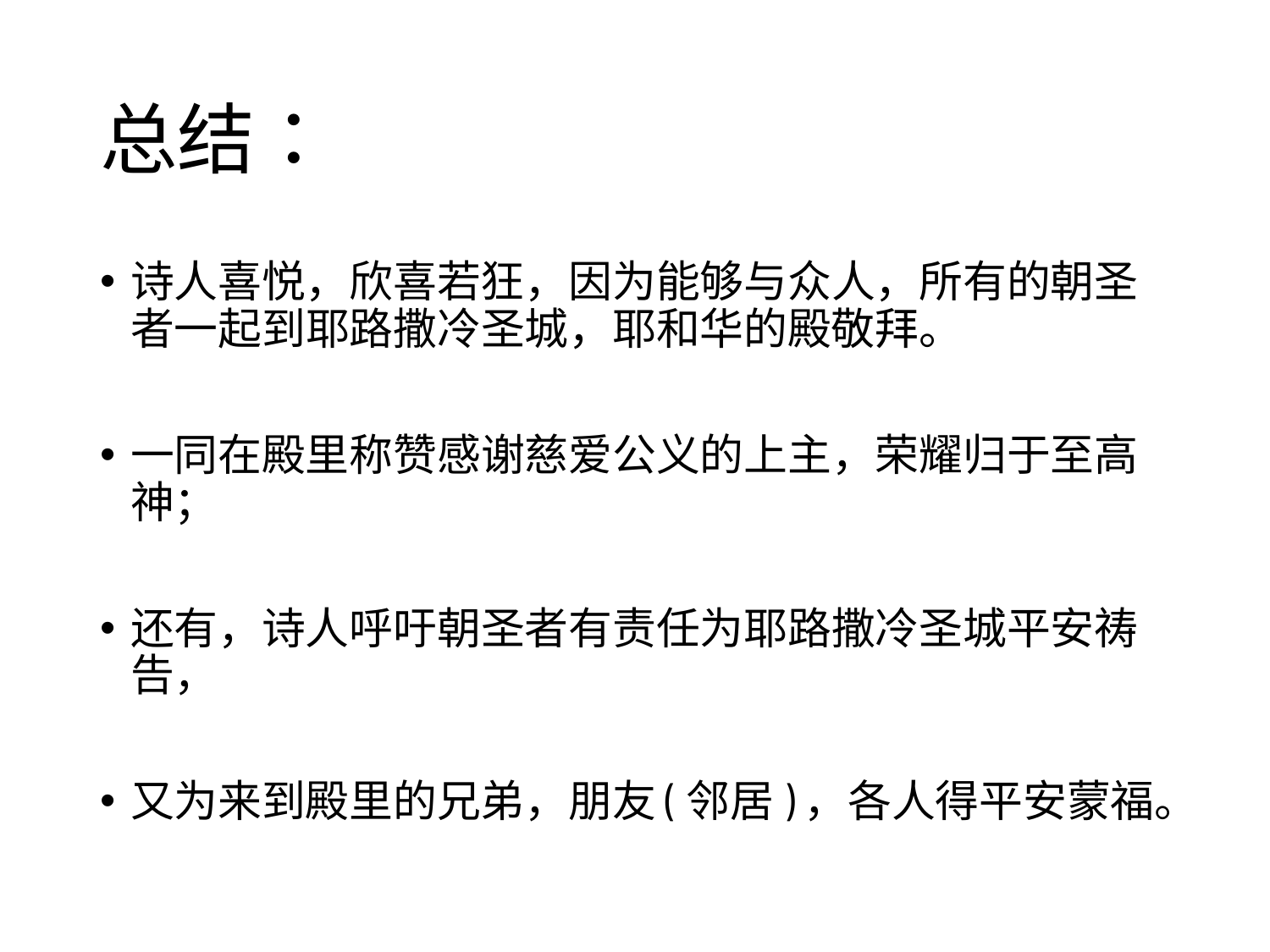

# 总结：
诗人喜悦，欣喜若狂，因为能够与众人，所有的朝圣者一起到耶路撒冷圣城，耶和华的殿敬拜。

一同在殿里称赞感谢慈爱公义的上主，荣耀归于至高神；

还有，诗人呼吁朝圣者有责任为耶路撒冷圣城平安祷告，

又为来到殿里的兄弟，朋友(邻居)，各人得平安蒙福。